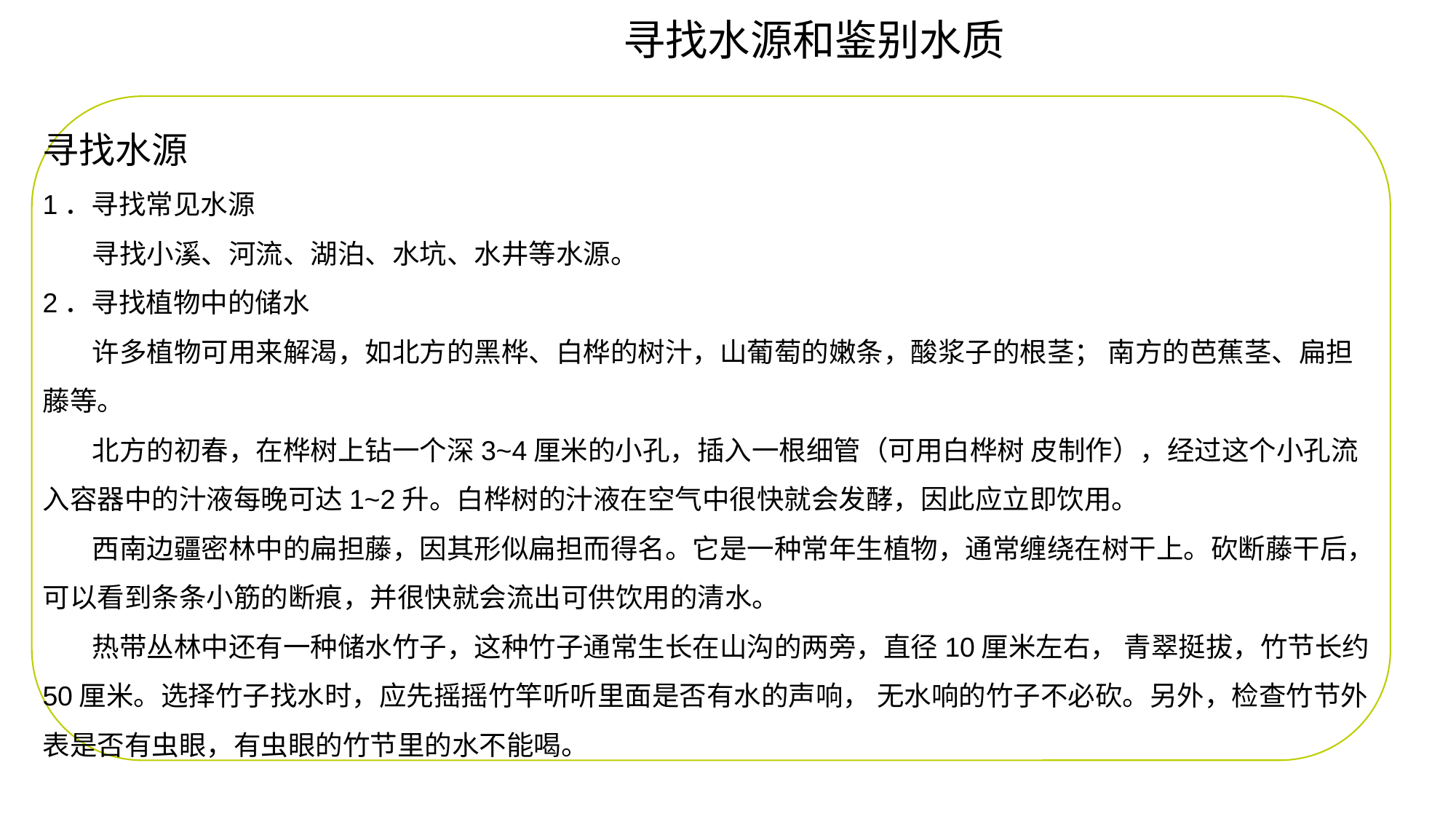

寻找水源和鉴别水质

寻找水源
1．寻找常见水源
       寻找小溪、河流、湖泊、水坑、水井等水源。
2．寻找植物中的储水
       许多植物可用来解渴，如北方的黑桦、白桦的树汁，山葡萄的嫩条，酸浆子的根茎； 南方的芭蕉茎、扁担藤等。
       北方的初春，在桦树上钻一个深3~4厘米的小孔，插入一根细管（可用白桦树 皮制作），经过这个小孔流入容器中的汁液每晚可达1~2升。白桦树的汁液在空气中很快就会发酵，因此应立即饮用。
       西南边疆密林中的扁担藤，因其形似扁担而得名。它是一种常年生植物，通常缠绕在树干上。砍断藤干后，可以看到条条小筋的断痕，并很快就会流出可供饮用的清水。
       热带丛林中还有一种储水竹子，这种竹子通常生长在山沟的两旁，直径10厘米左右， 青翠挺拔，竹节长约50厘米。选择竹子找水时，应先摇摇竹竿听听里面是否有水的声响， 无水响的竹子不必砍。另外，检查竹节外表是否有虫眼，有虫眼的竹节里的水不能喝。